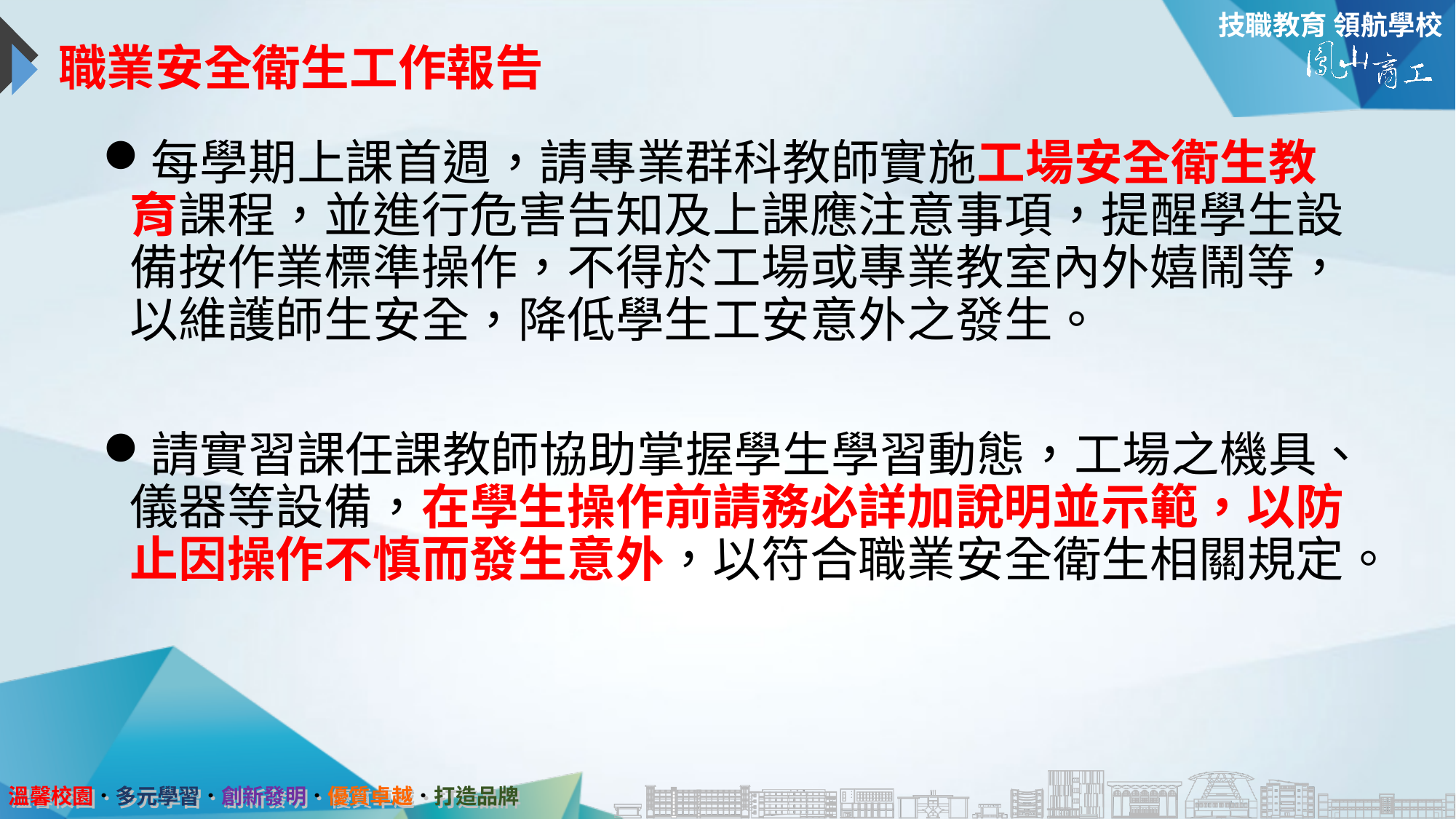

# 職業安全衛生工作報告
每學期上課首週，請專業群科教師實施工場安全衛生教育課程，並進行危害告知及上課應注意事項，提醒學生設備按作業標準操作，不得於工場或專業教室內外嬉鬧等，以維護師生安全，降低學生工安意外之發生。

請實習課任課教師協助掌握學生學習動態，工場之機具、儀器等設備，在學生操作前請務必詳加說明並示範，以防止因操作不慎而發生意外，以符合職業安全衛生相關規定。